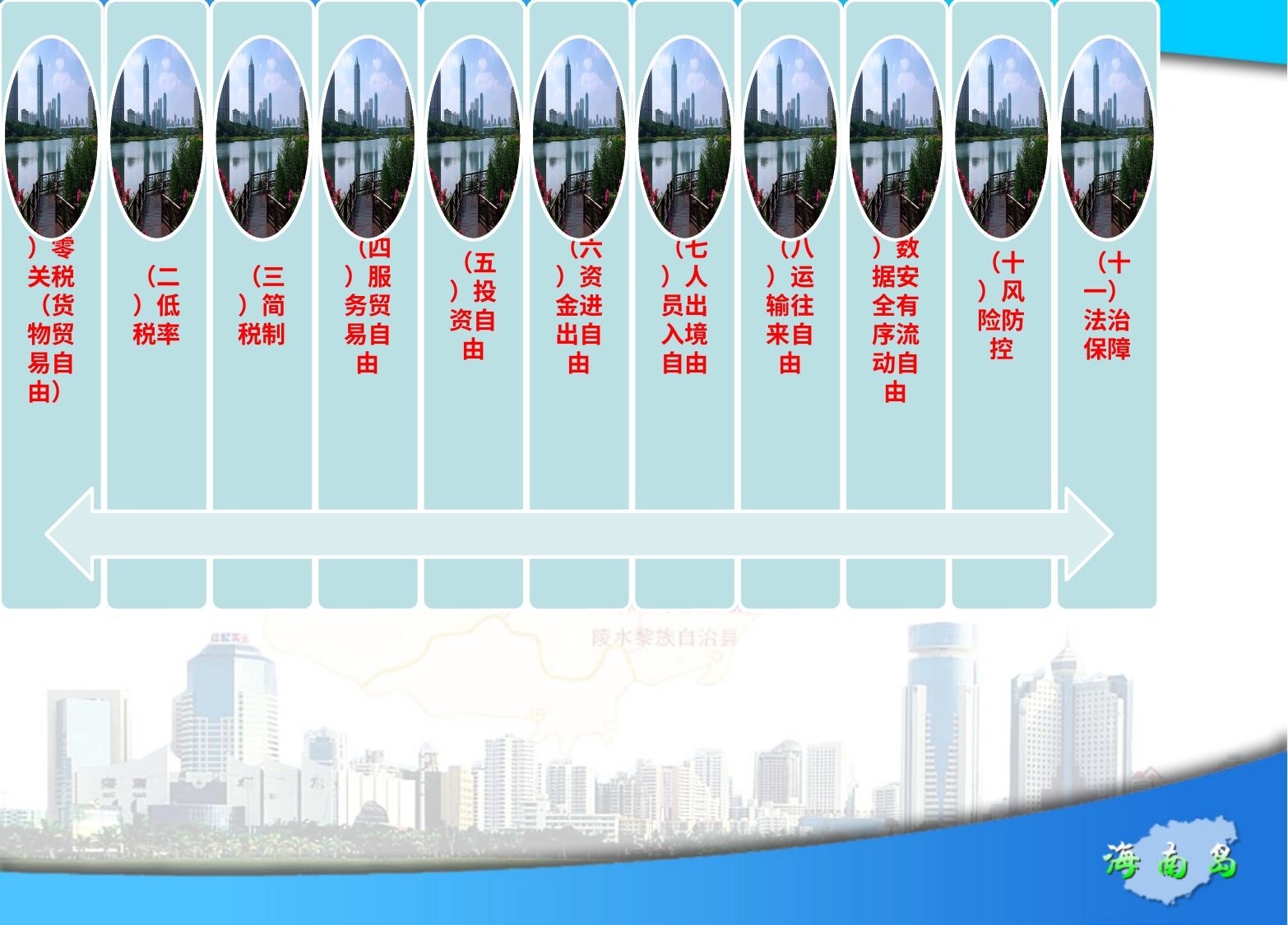

# “三税五自由一有序两保障”（3512工程）
（一）零关税（货物贸易自由）
（二）低税率
（三）简税制
（四）服务贸易自由
（五）投资自由
（六）资金进出自由
（七）人员出入境自由
（八）运输往来自由
（九）数据安全有序流动自由
（十）风险防控
（十一）法治保障